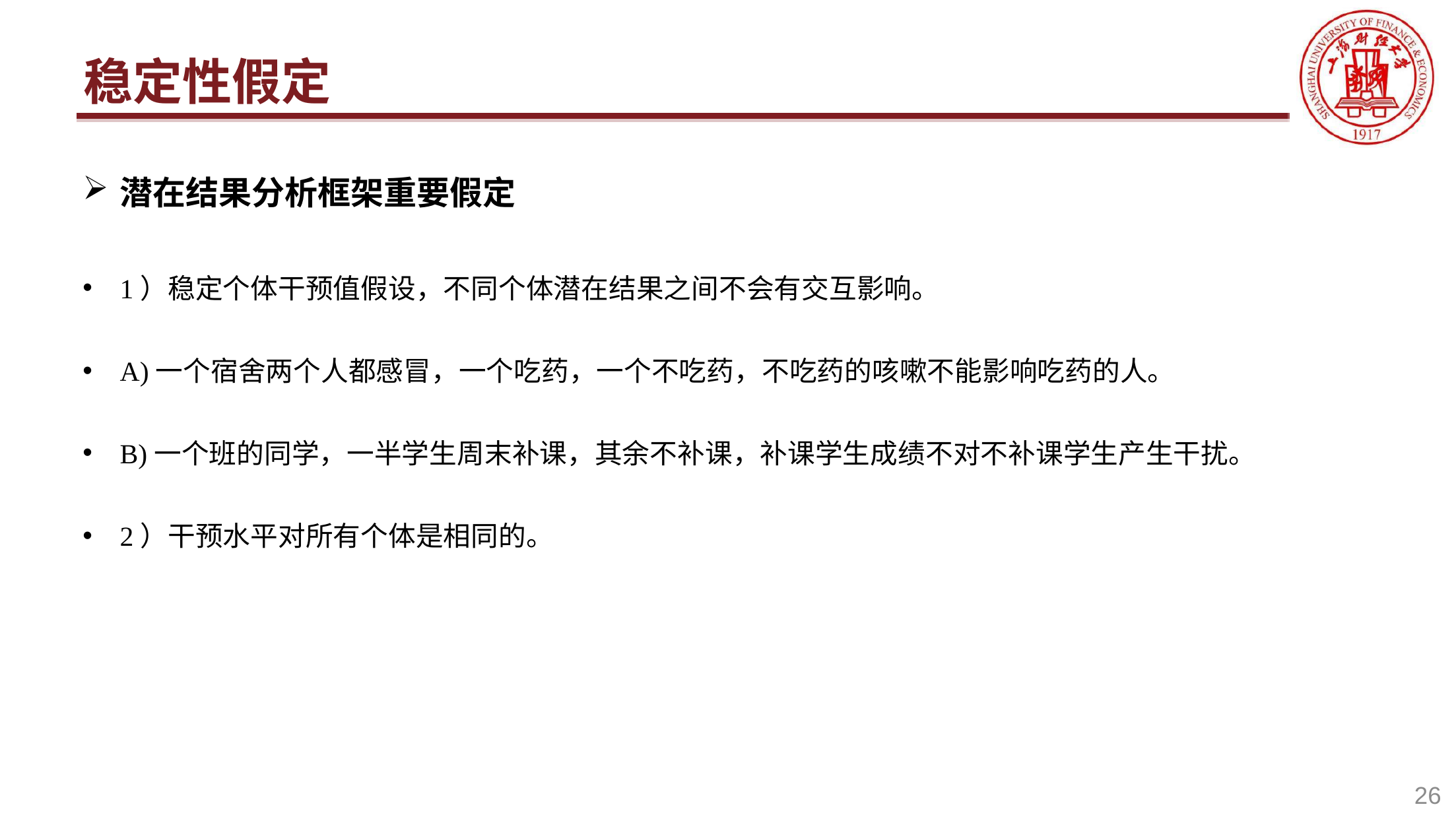

# 稳定性假定
潜在结果分析框架重要假定

1）稳定个体干预值假设，不同个体潜在结果之间不会有交互影响。

A)一个宿舍两个人都感冒，一个吃药，一个不吃药，不吃药的咳嗽不能影响吃药的人。

B)一个班的同学，一半学生周末补课，其余不补课，补课学生成绩不对不补课学生产生干扰。

2）干预水平对所有个体是相同的。
26